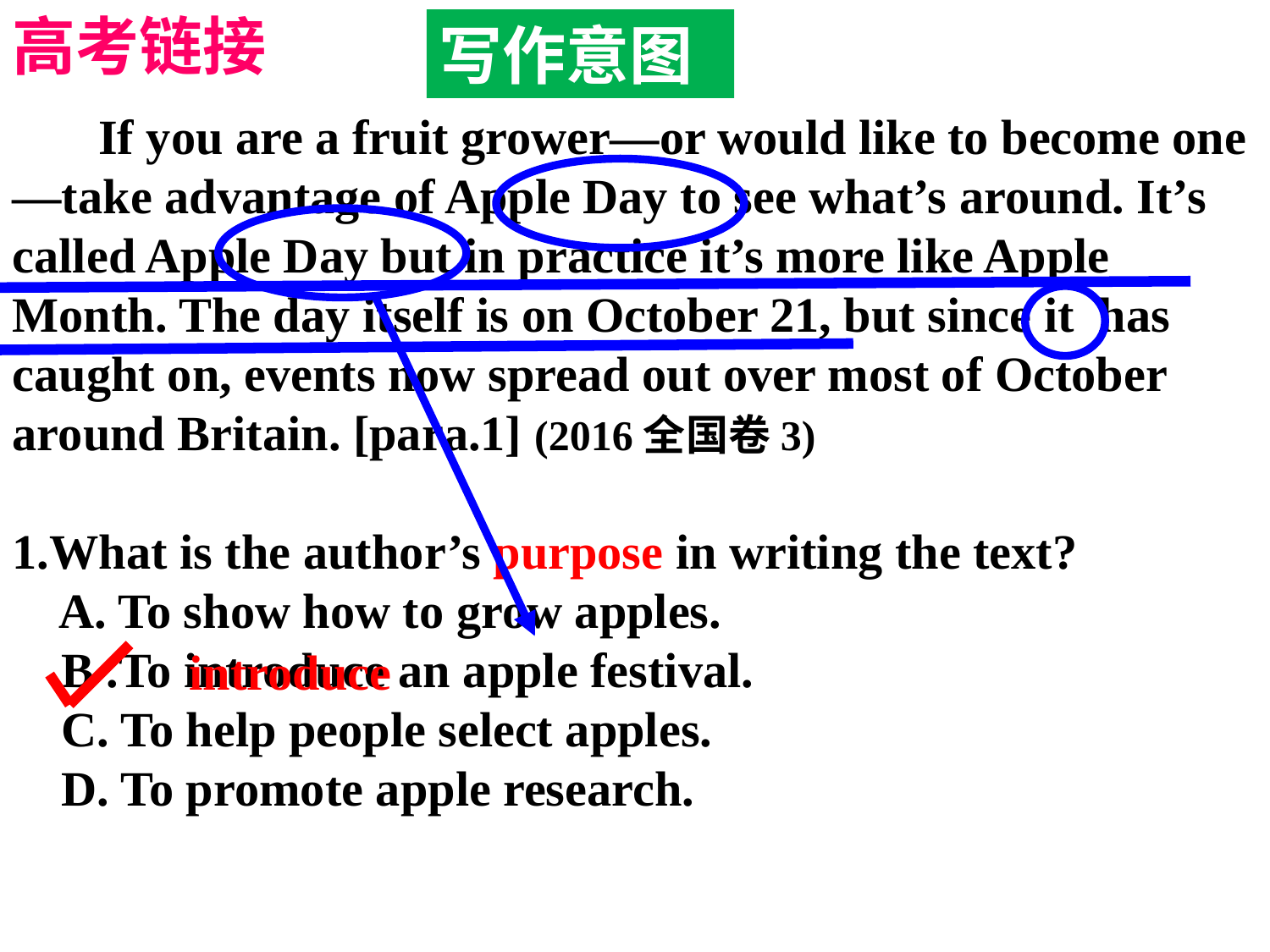

高考链接
写作意图
       If you are a fruit grower—or would like to become one—take advantage of Apple Day to see what’s around. It’s called Apple Day but in practice it’s more like Apple Month. The day itself is on October 21, but since it  has caught on, events now spread out over most of October around Britain. [para.1] (2016全国卷3)

1.What is the author’s purpose in writing the text?
    A. To show how to grow apples.
    B .To introduce an apple festival.
    C. To help people select apples.
    D. To promote apple research.

introduce